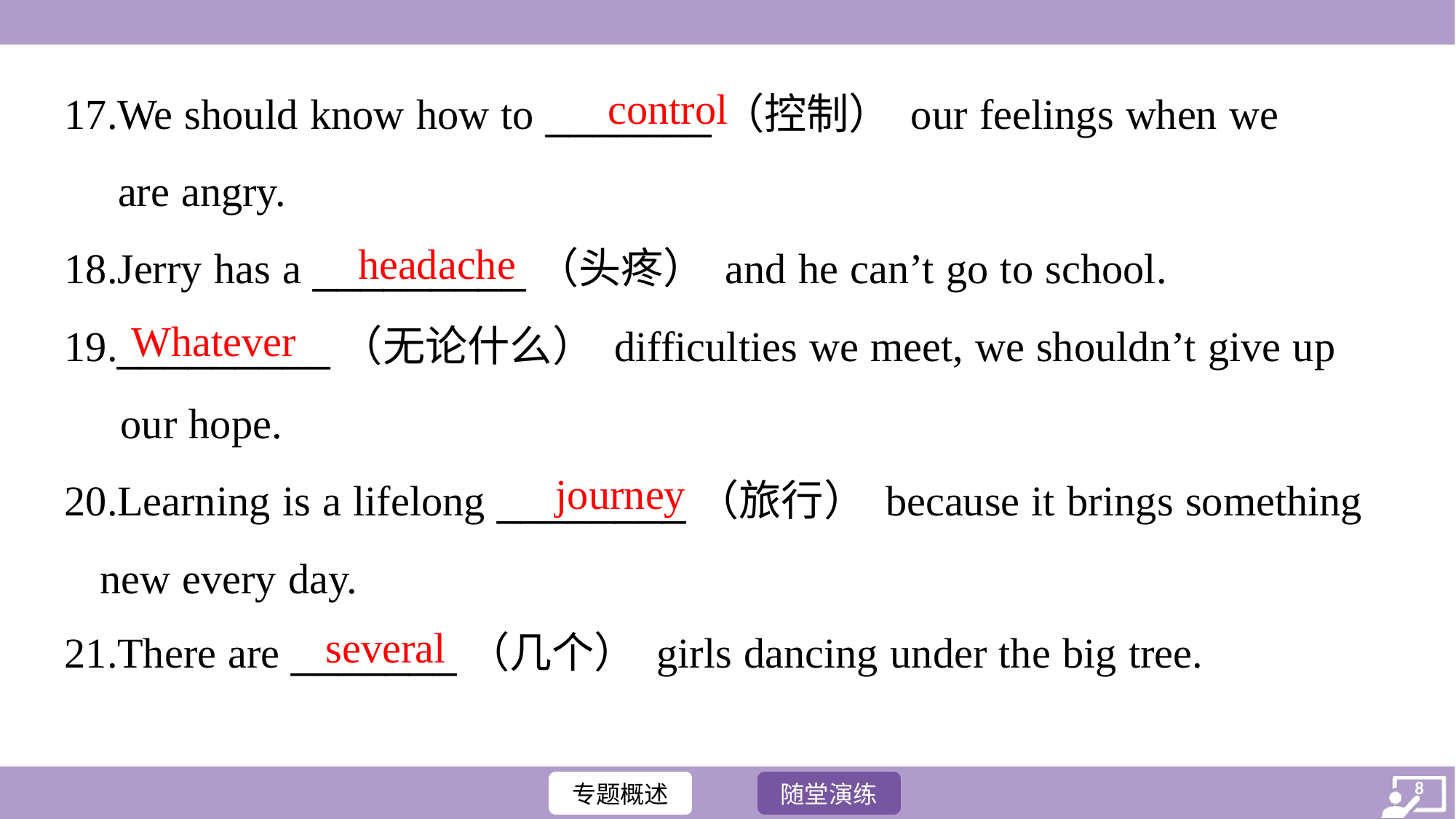

control
17.We should know how to _______（控制） our feelings when we
are angry.
18.Jerry has a _________（头疼） and he can’t go to school.
19._________（无论什么） difficulties we meet, we shouldn’t give up
our hope.
20.Learning is a lifelong ________（旅行） because it brings something
   new every day.
21.There are _______（几个） girls dancing under the big tree.
headache
Whatever
journey
several